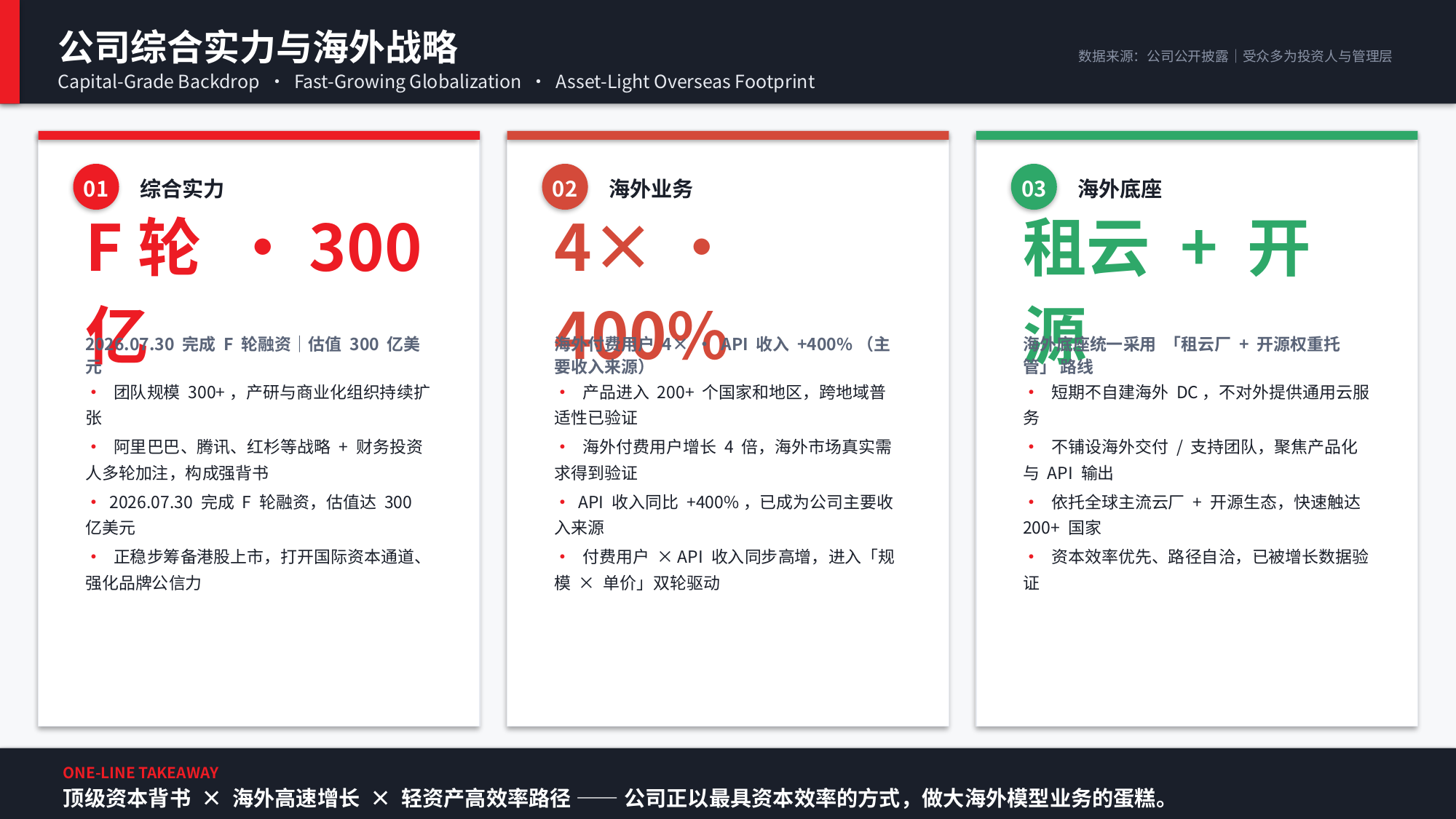

公司综合实力与海外战略
数据来源：公司公开披露｜受众多为投资人与管理层
Capital-Grade Backdrop  ·  Fast-Growing Globalization  ·  Asset-Light Overseas Footprint

综合实力
海外业务
海外底座

01

02

03
F轮 · 300亿
4× · 400%
租云 + 开源
2026.07.30 完成 F 轮融资｜估值 300 亿美元
海外付费用户 4×  ·  API 收入 +400%（主要收入来源）
海外底座统一采用  「租云厂 + 开源权重托管」 路线
•  团队规模 300+，产研与商业化组织持续扩张
•  阿里巴巴、腾讯、红杉等战略 + 财务投资人多轮加注，构成强背书
•  2026.07.30 完成 F 轮融资，估值达 300 亿美元
•  正稳步筹备港股上市，打开国际资本通道、强化品牌公信力
•  产品进入 200+ 个国家和地区，跨地域普适性已验证
•  海外付费用户增长 4 倍，海外市场真实需求得到验证
•  API 收入同比 +400%，已成为公司主要收入来源
•  付费用户 × API 收入同步高增，进入「规模 × 单价」双轮驱动
•  短期不自建海外 DC，不对外提供通用云服务
•  不铺设海外交付 / 支持团队，聚焦产品化与 API 输出
•  依托全球主流云厂 + 开源生态，快速触达 200+ 国家
•  资本效率优先、路径自洽，已被增长数据验证

ONE-LINE TAKEAWAY
顶级资本背书 × 海外高速增长 × 轻资产高效率路径 —— 公司正以最具资本效率的方式，做大海外模型业务的蛋糕。